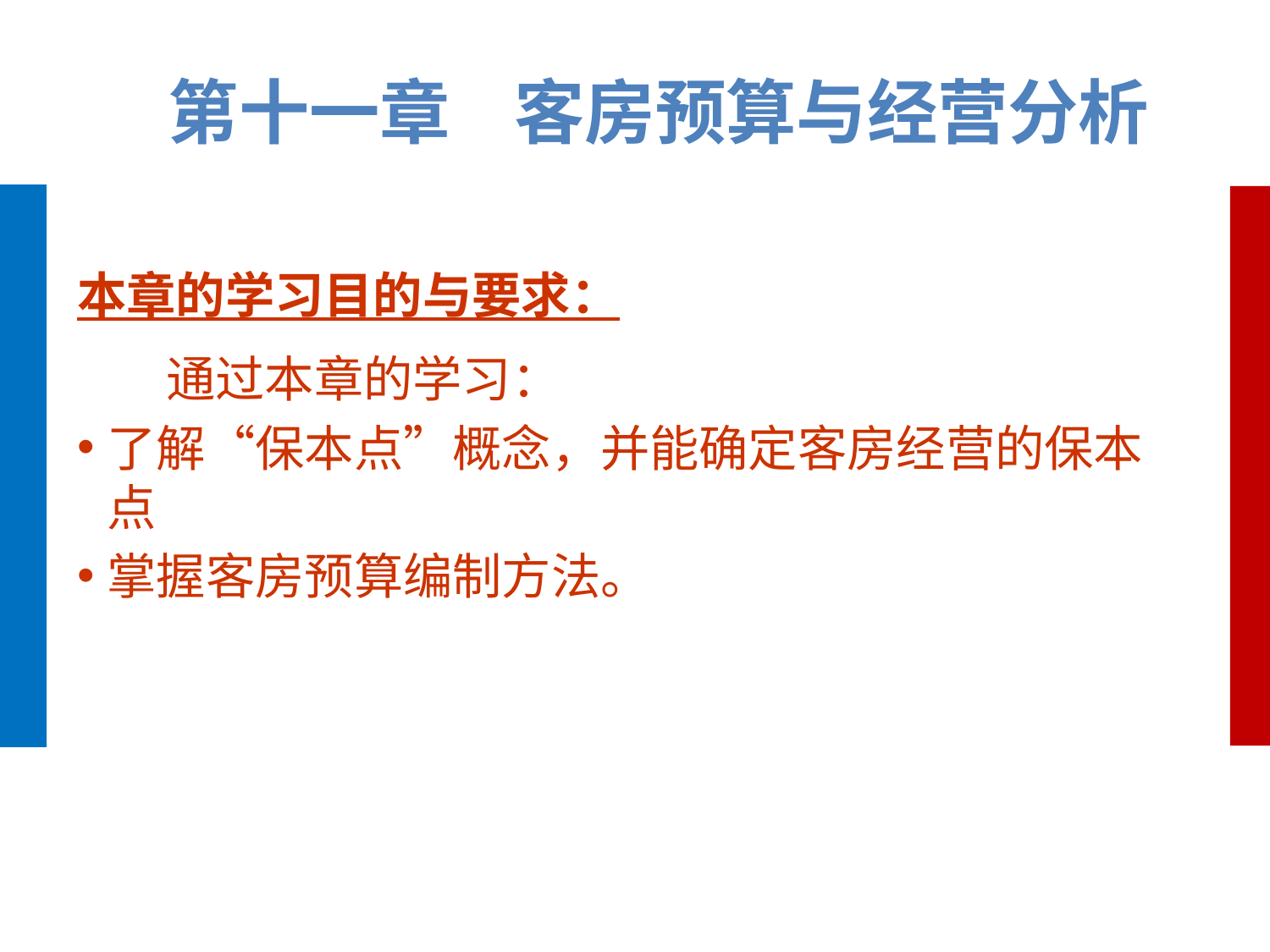

第十一章    客房预算与经营分析

本章的学习目的与要求：
       通过本章的学习：
了解“保本点”概念，并能确定客房经营的保本点
掌握客房预算编制方法。